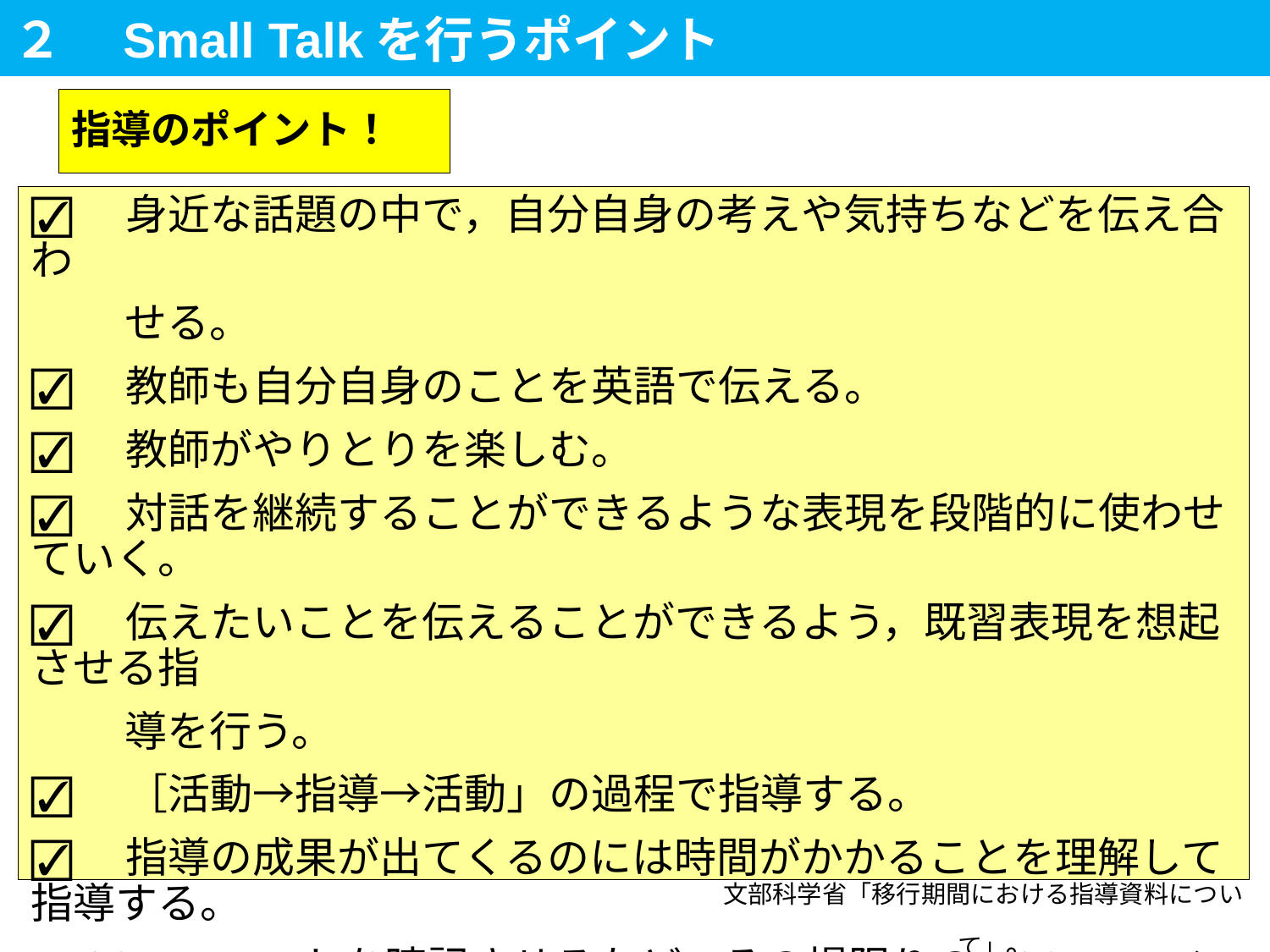

２　Small Talkを行うポイント
# 指導のポイント！
☑　身近な話題の中で，自分自身の考えや気持ちなどを伝え合わ
　　 せる。
☑　教師も自分自身のことを英語で伝える。
☑　教師がやりとりを楽しむ。
☑　対話を継続することができるような表現を段階的に使わせていく。
☑　伝えたいことを伝えることができるよう，既習表現を想起させる指
　　 導を行う。
☑　［活動→指導→活動」の過程で指導する。
☑　指導の成果が出てくるのには時間がかかることを理解して指導する。
     フォーマットを暗記させるなど，その場限りのパフォーマンスを求め
     る指導はしない。
文部科学省「移行期間における指導資料について」